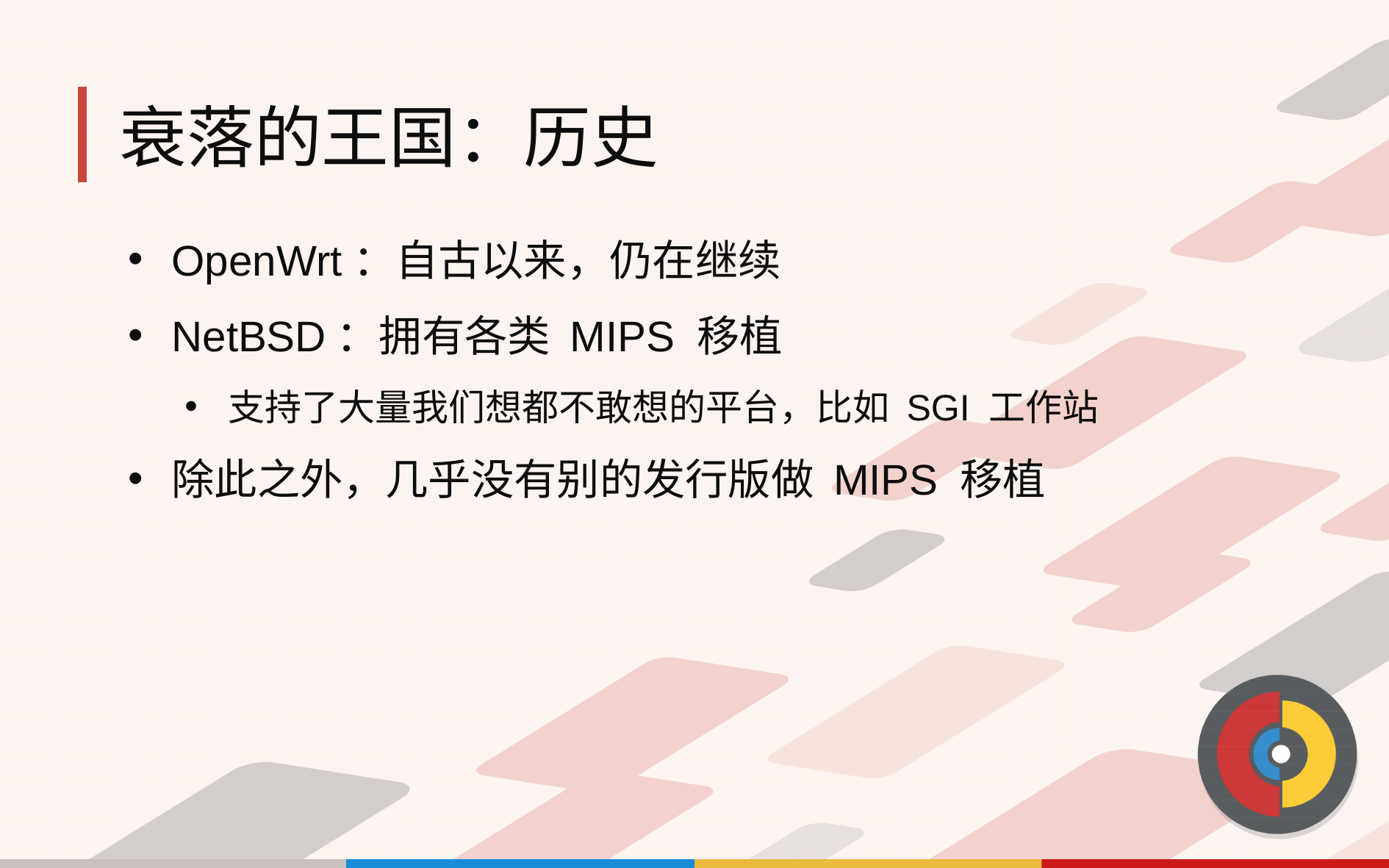

# 衰落的王国：历史
OpenWrt：自古以来，仍在继续
NetBSD：拥有各类 MIPS 移植
支持了大量我们想都不敢想的平台，比如 SGI 工作站
除此之外，几乎没有别的发行版做 MIPS 移植